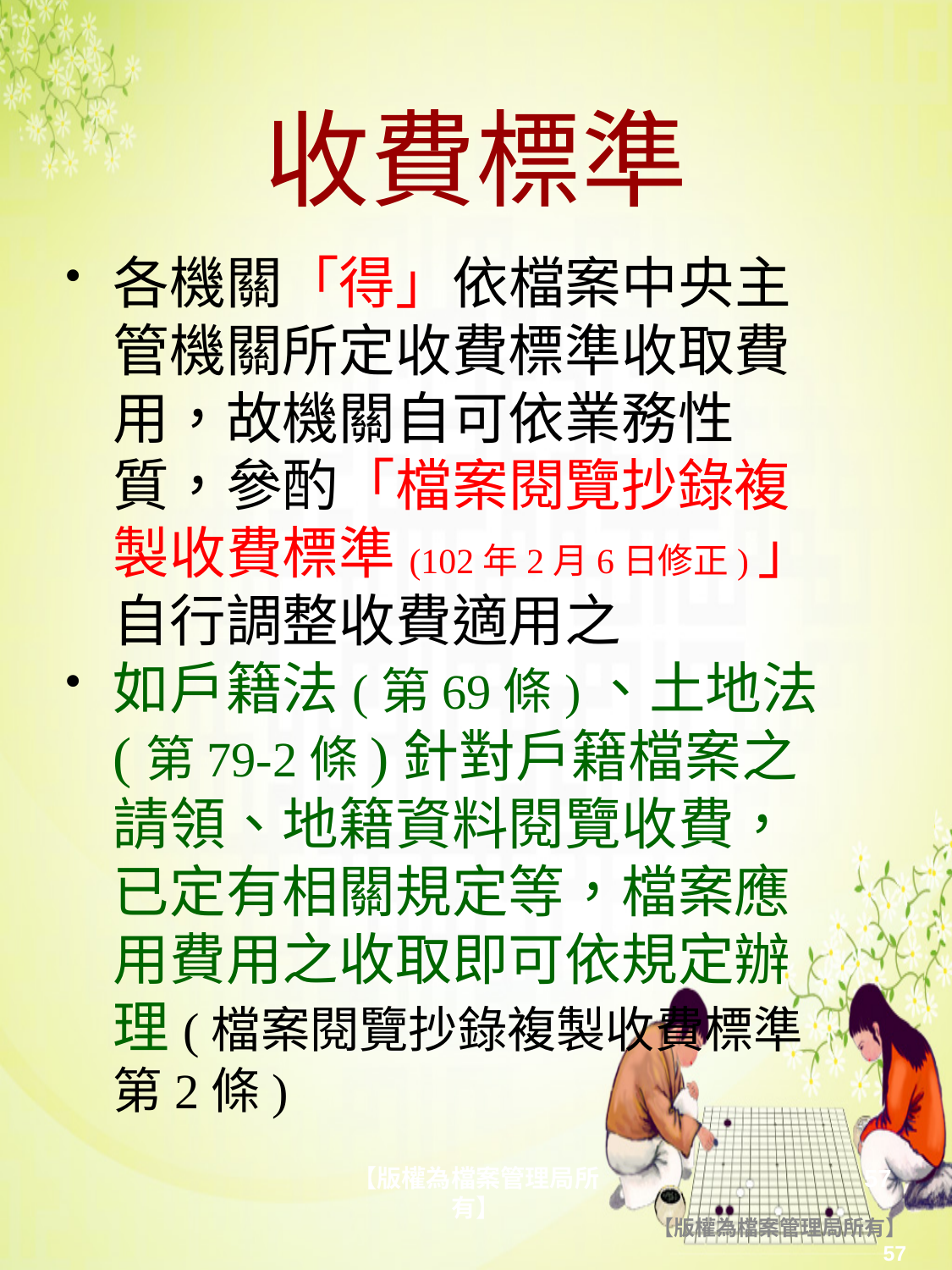

# 收費標準
各機關「得」依檔案中央主管機關所定收費標準收取費用，故機關自可依業務性質，參酌「檔案閱覽抄錄複製收費標準(102年2月6日修正)」自行調整收費適用之
如戶籍法(第69條)、土地法(第79-2條)針對戶籍檔案之請領、地籍資料閱覽收費，已定有相關規定等，檔案應用費用之收取即可依規定辦理(檔案閱覽抄錄複製收費標準第2條)
【版權為檔案管理局所有】
57
【版權為檔案管理局所有】
57